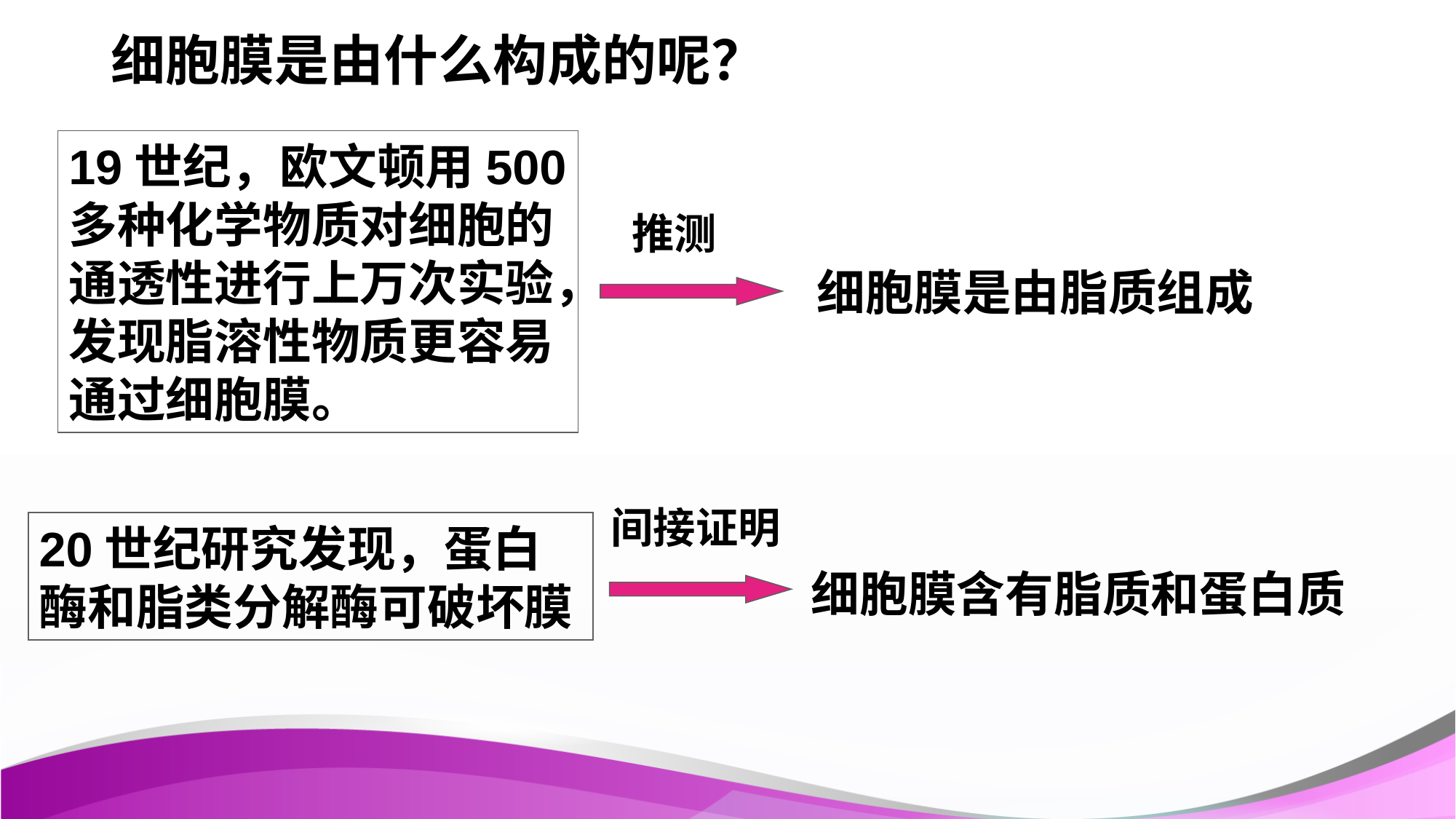

# 细胞膜是由什么构成的呢？
19世纪，欧文顿用500多种化学物质对细胞的通透性进行上万次实验，发现脂溶性物质更容易通过细胞膜。
推测
细胞膜是由脂质组成

间接证明
20世纪研究发现，蛋白酶和脂类分解酶可破坏膜
细胞膜含有脂质和蛋白质